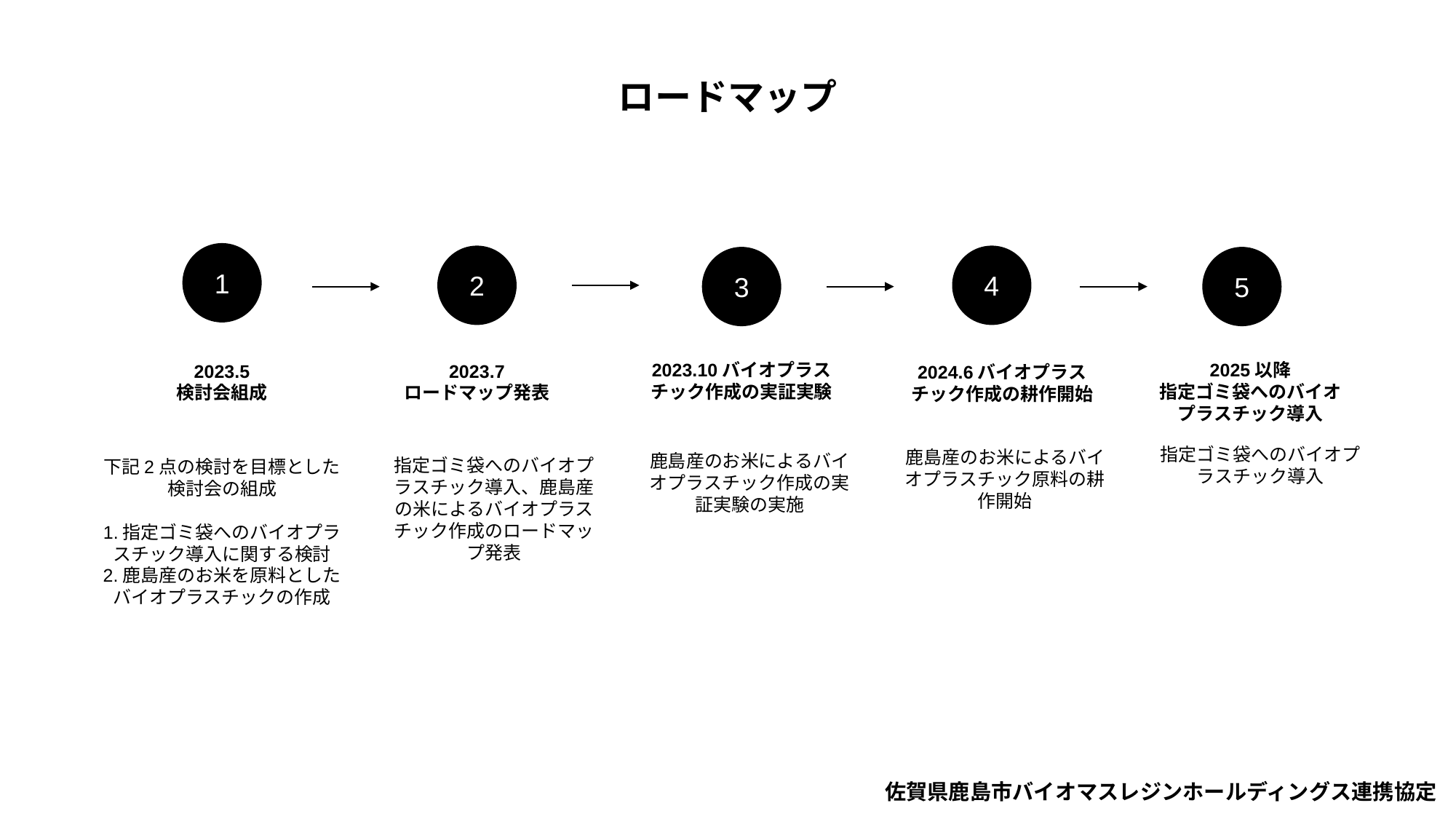

# ロードマップ

1
4
2
3
5
2023.10バイオプラスチック作成の実証実験

2025以降
指定ゴミ袋へのバイオプラスチック導入
2023.5
検討会組成
2023.7
ロードマップ発表
2024.6バイオプラスチック作成の耕作開始
指定ゴミ袋へのバイオプラスチック導入
鹿島産のお米によるバイオプラスチック原料の耕作開始
鹿島産のお米によるバイオプラスチック作成の実証実験の実施
指定ゴミ袋へのバイオプラスチック導入、鹿島産の米によるバイオプラスチック作成のロードマップ発表
下記2点の検討を目標とした検討会の組成

1.指定ゴミ袋へのバイオプラスチック導入に関する検討
2.鹿島産のお米を原料としたバイオプラスチックの作成
佐賀県鹿島市バイオマスレジンホールディングス連携協定